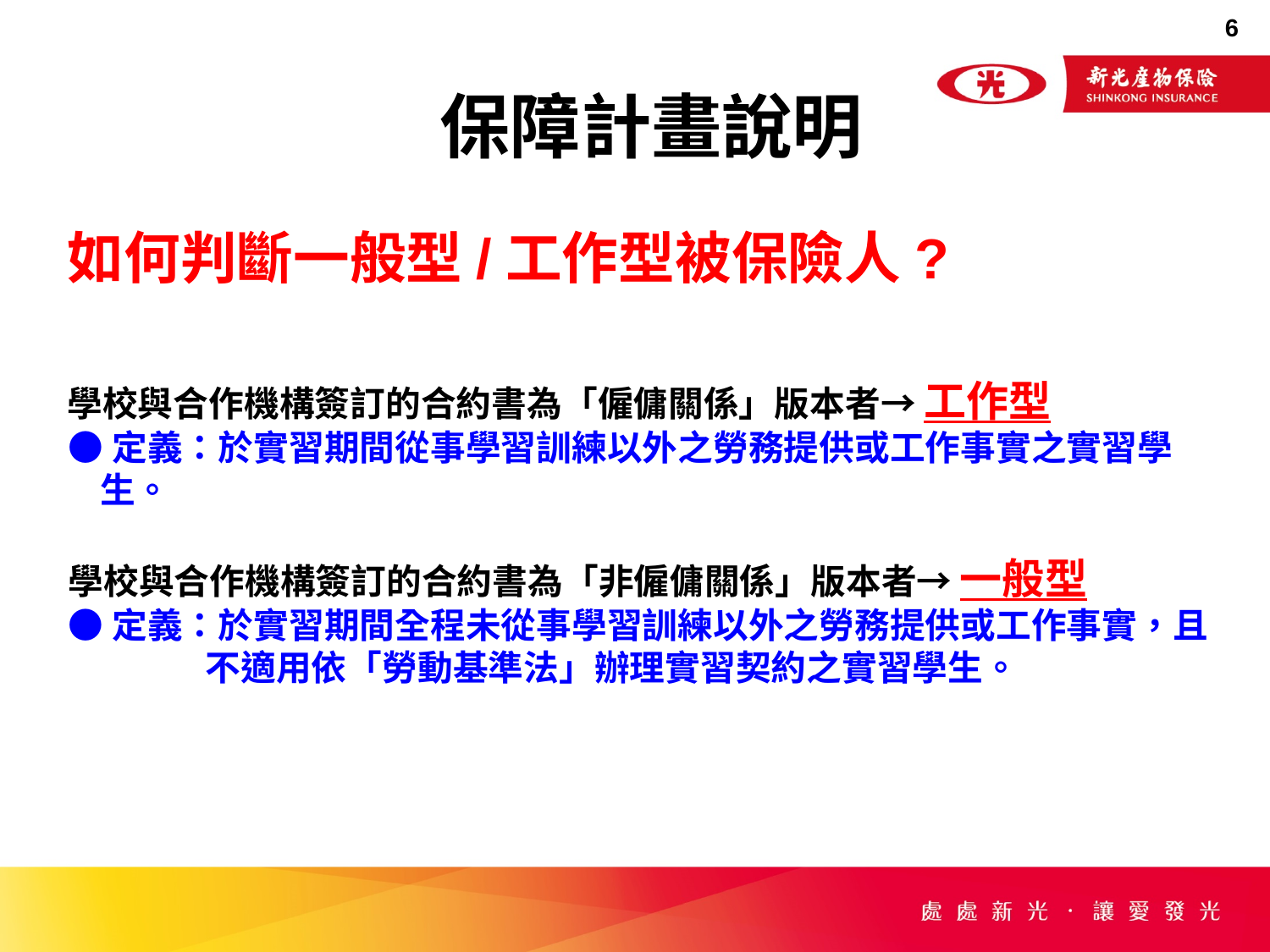

保障計畫說明
如何判斷一般型/工作型被保險人?

學校與合作機構簽訂的合約書為「僱傭關係」版本者→ 工作型
●定義：於實習期間從事學習訓練以外之勞務提供或工作事實之實習學生。

學校與合作機構簽訂的合約書為「非僱傭關係」版本者→ 一般型
●定義：於實習期間全程未從事學習訓練以外之勞務提供或工作事實，且
                不適用依「勞動基準法」辦理實習契約之實習學生。